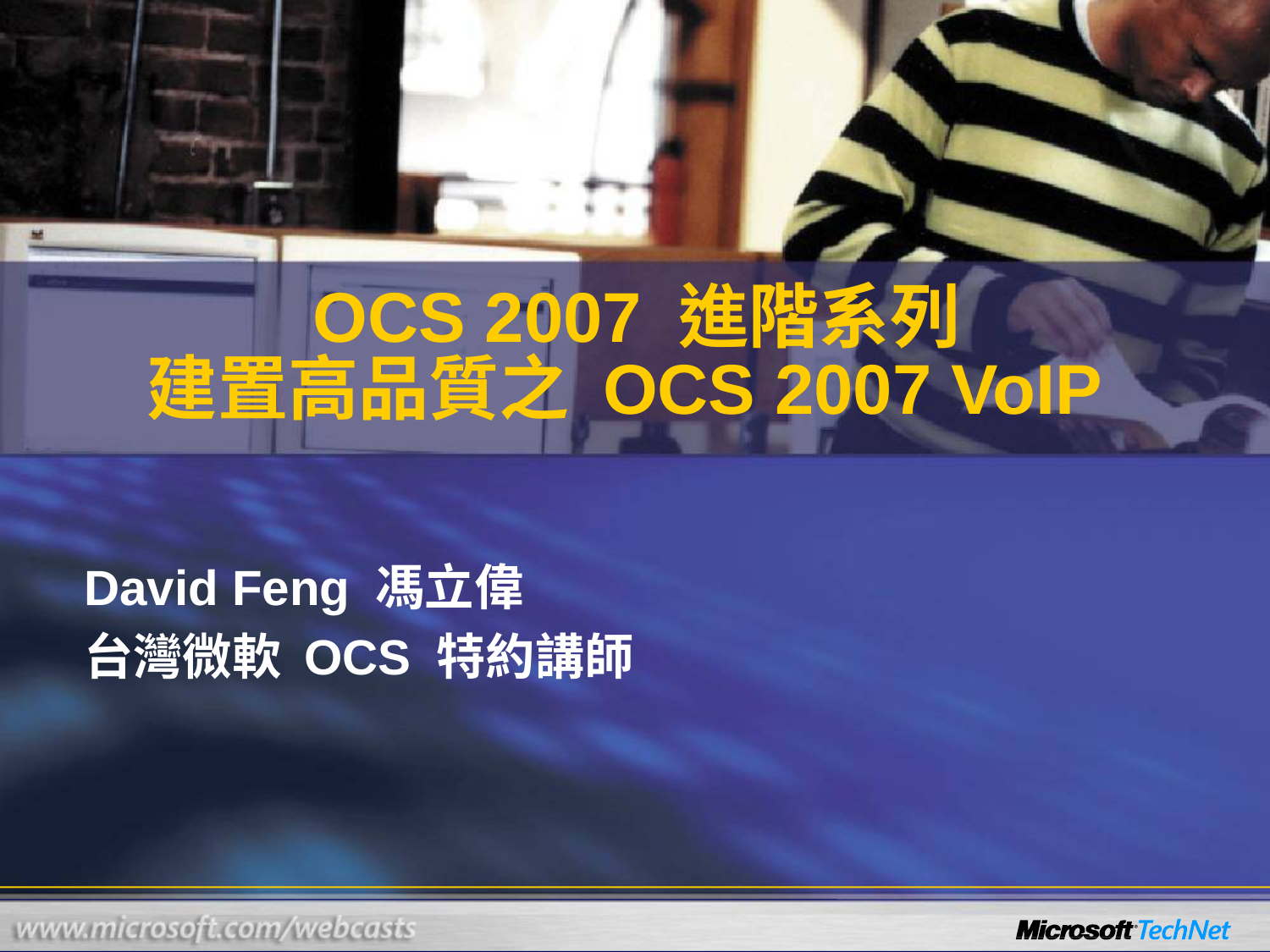

# OCS 2007 進階系列 建置高品質之 OCS 2007 VoIP
David Feng 馮立偉
台灣微軟 OCS 特約講師